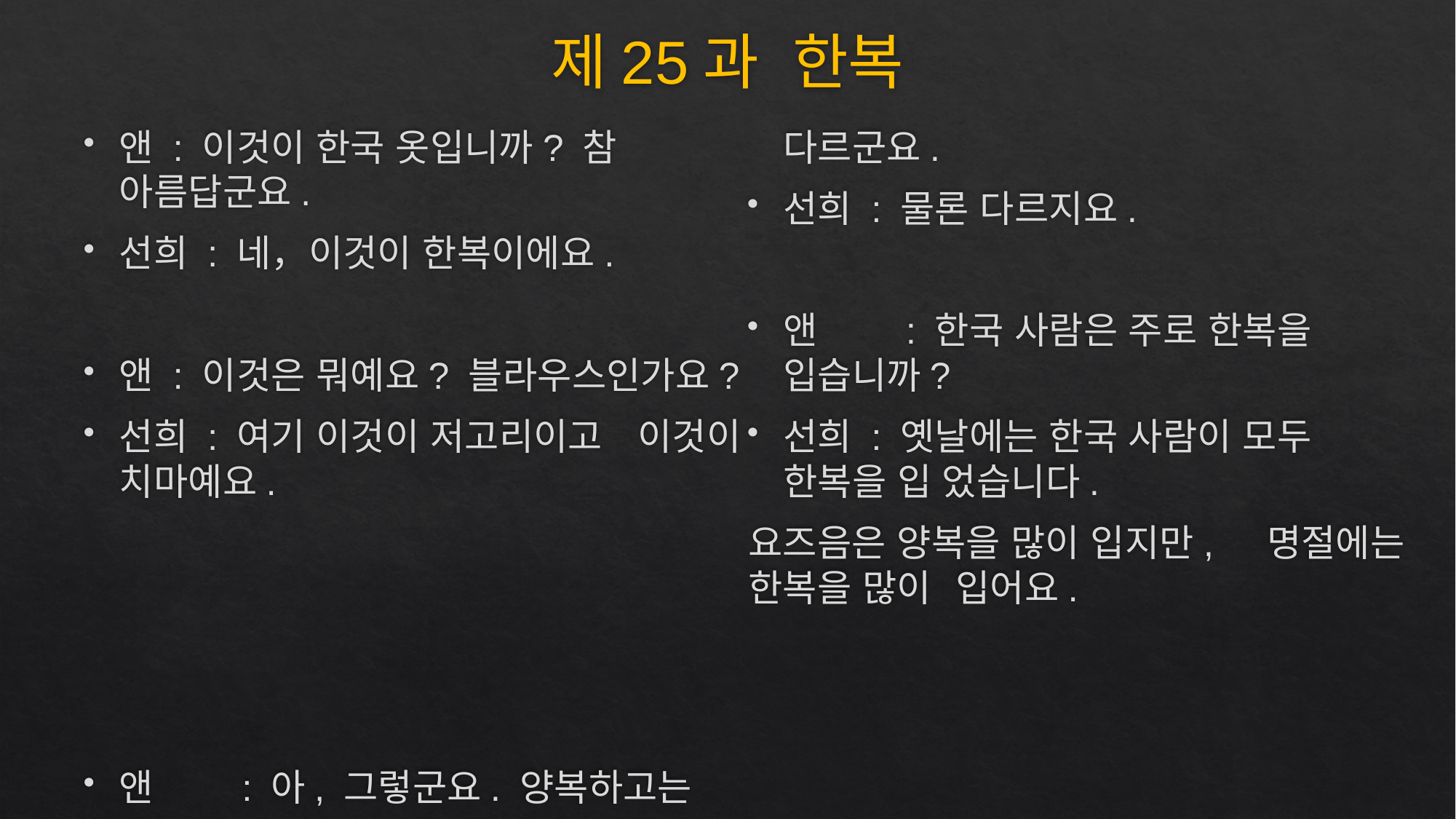

# 제25과  한복
앤 : 이것이 한국 옷입니까? 참 					아름답군요.
선희 : 네，이것이 한복이에요.

앤 : 이것은 뭐예요? 블라우스인가요?
선희 : 여기 이것이 저고리이고 					이것이 치마예요.

앤	 : 아, 그렇군요. 양복하고는 					다르군요.
선희 : 물론 다르지요.

앤	 : 한국 사람은 주로 한복을 입습니까?
선희 : 옛날에는 한국 사람이 모두 				한복을 입 었습니다.
		요즈음은 양복을 많이 입지만, 				명절에는 한복을 많이 					입어요.